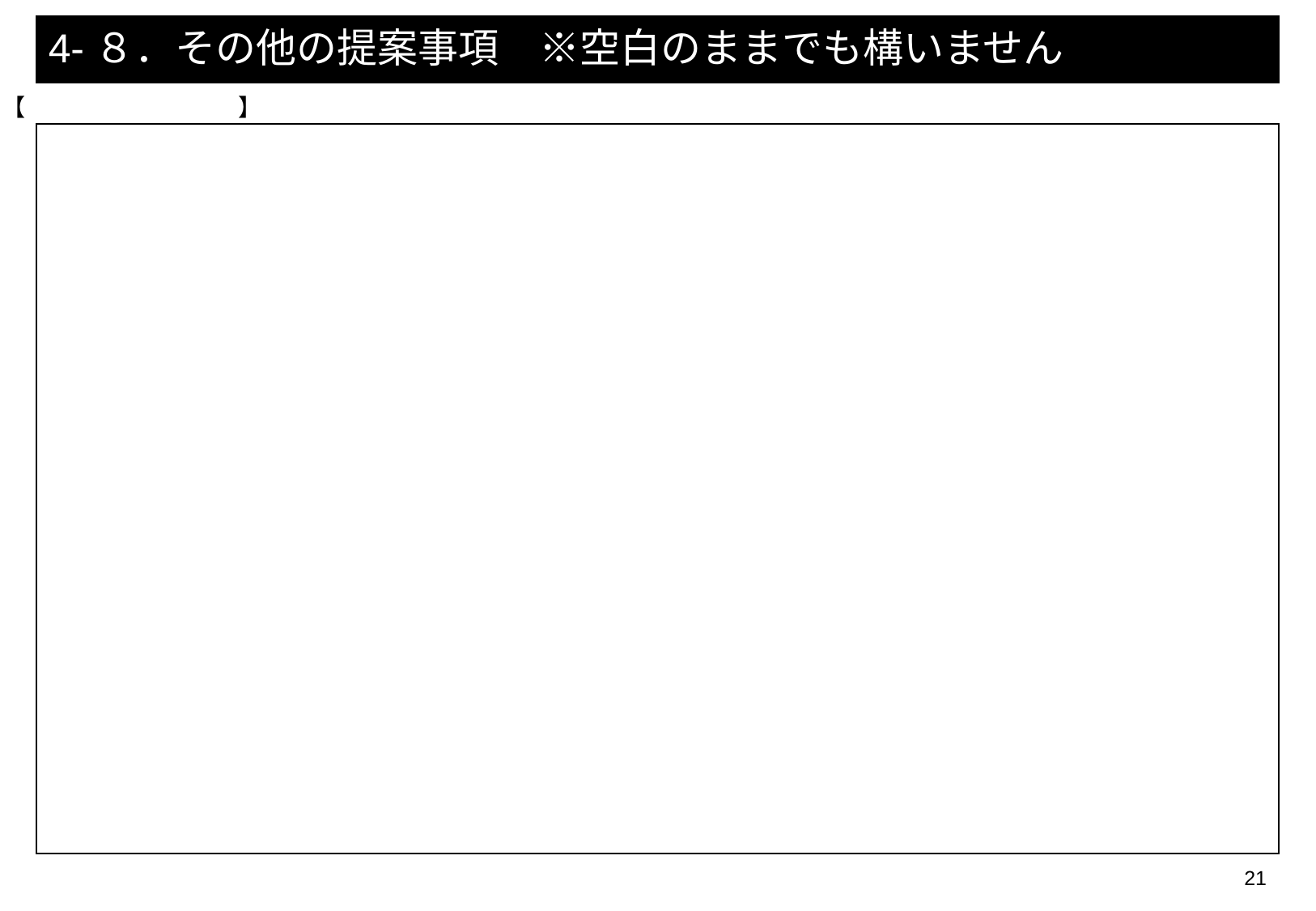

# 4-８．その他の提案事項　※空白のままでも構いません
【　　　　　　　　　】
|  |
| --- |
21